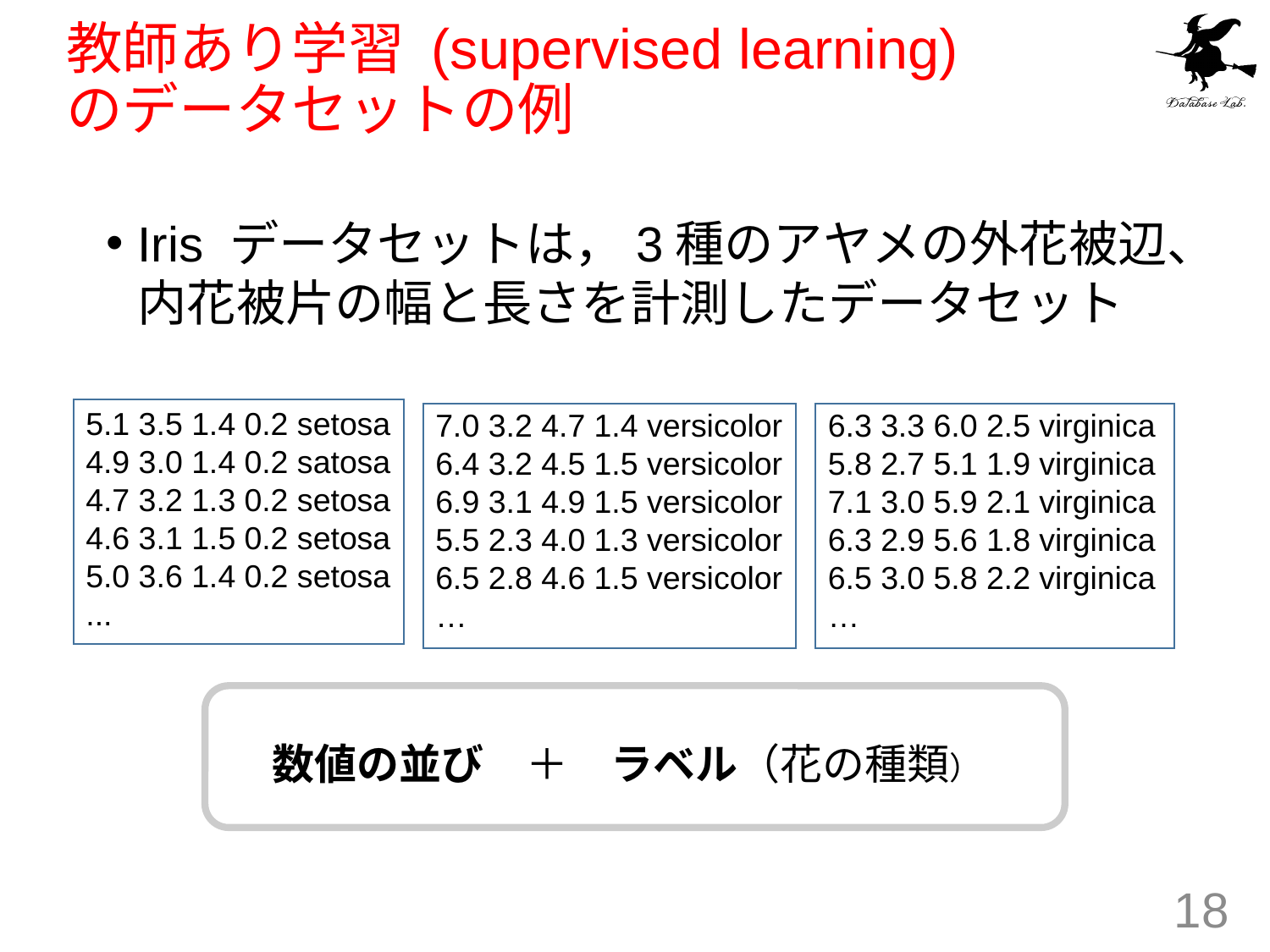

# 教師あり学習 (supervised learning) のデータセットの例
Iris データセットは，3種のアヤメの外花被辺、内花被片の幅と長さを計測したデータセット
5.1 3.5 1.4 0.2 setosa
4.9 3.0 1.4 0.2 satosa
4.7 3.2 1.3 0.2 setosa
4.6 3.1 1.5 0.2 setosa
5.0 3.6 1.4 0.2 setosa
...

7.0 3.2 4.7 1.4 versicolor
6.4 3.2 4.5 1.5 versicolor
6.9 3.1 4.9 1.5 versicolor
5.5 2.3 4.0 1.3 versicolor
6.5 2.8 4.6 1.5 versicolor
…
6.3 3.3 6.0 2.5 virginica
5.8 2.7 5.1 1.9 virginica
7.1 3.0 5.9 2.1 virginica
6.3 2.9 5.6 1.8 virginica
6.5 3.0 5.8 2.2 virginica
…

数値の並び　＋　ラベル（花の種類）
18